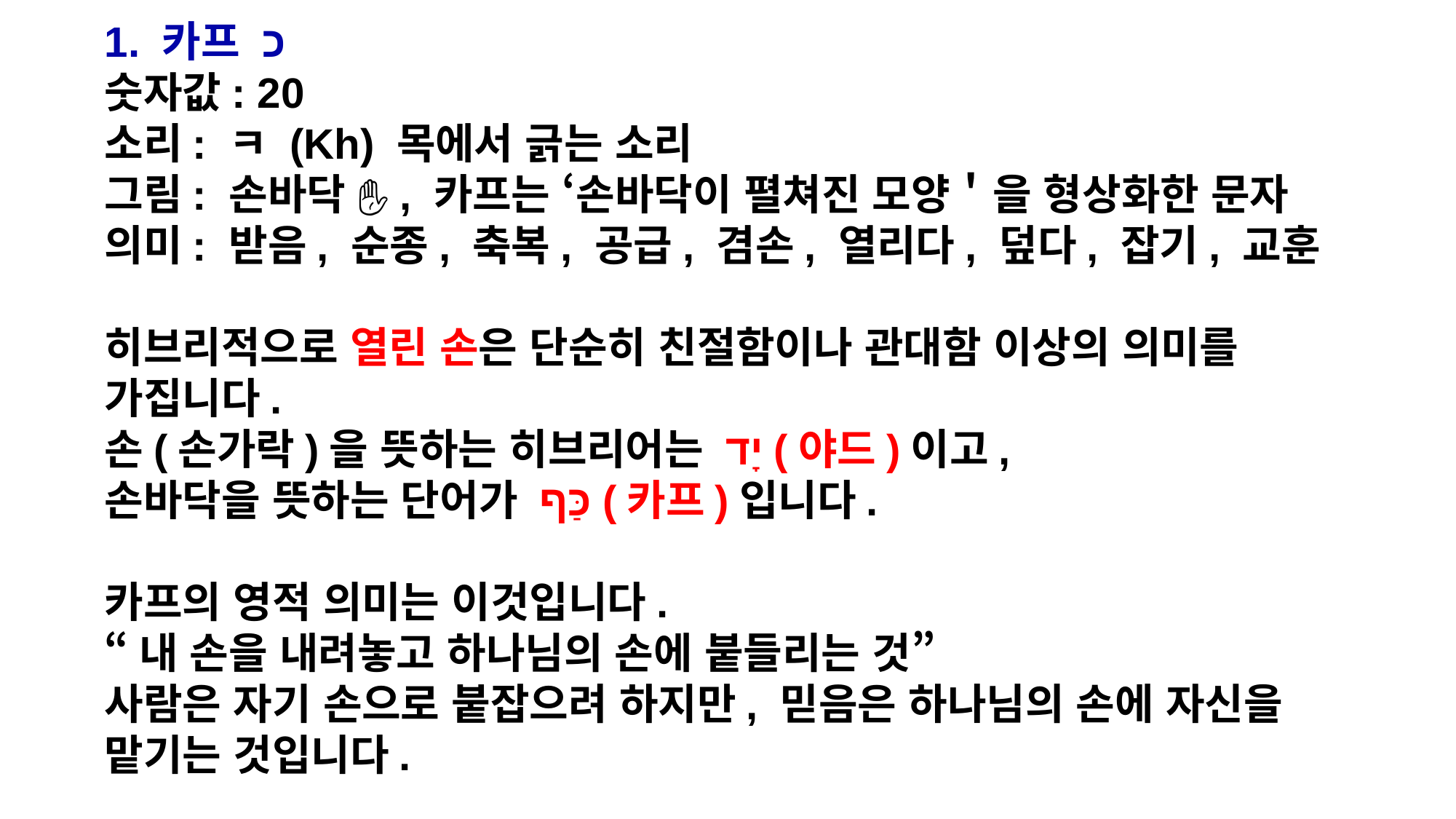

1. 카프 כ
숫자값: 20
소리: ㅋ (Kh) 목에서 긁는 소리
그림: 손바닥 ✋, 카프는 ‘손바닥이 펼쳐진 모양＇을 형상화한 문자
의미: 받음, 순종, 축복, 공급, 겸손, 열리다, 덮다, 잡기, 교훈

히브리적으로 열린 손은 단순히 친절함이나 관대함 이상의 의미를 가집니다.
손(손가락)을 뜻하는 히브리어는 יָד (야드)이고,
손바닥을 뜻하는 단어가 כַּף (카프)입니다.

카프의 영적 의미는 이것입니다.
“내 손을 내려놓고 하나님의 손에 붙들리는 것”
사람은 자기 손으로 붙잡으려 하지만, 믿음은 하나님의 손에 자신을 맡기는 것입니다.